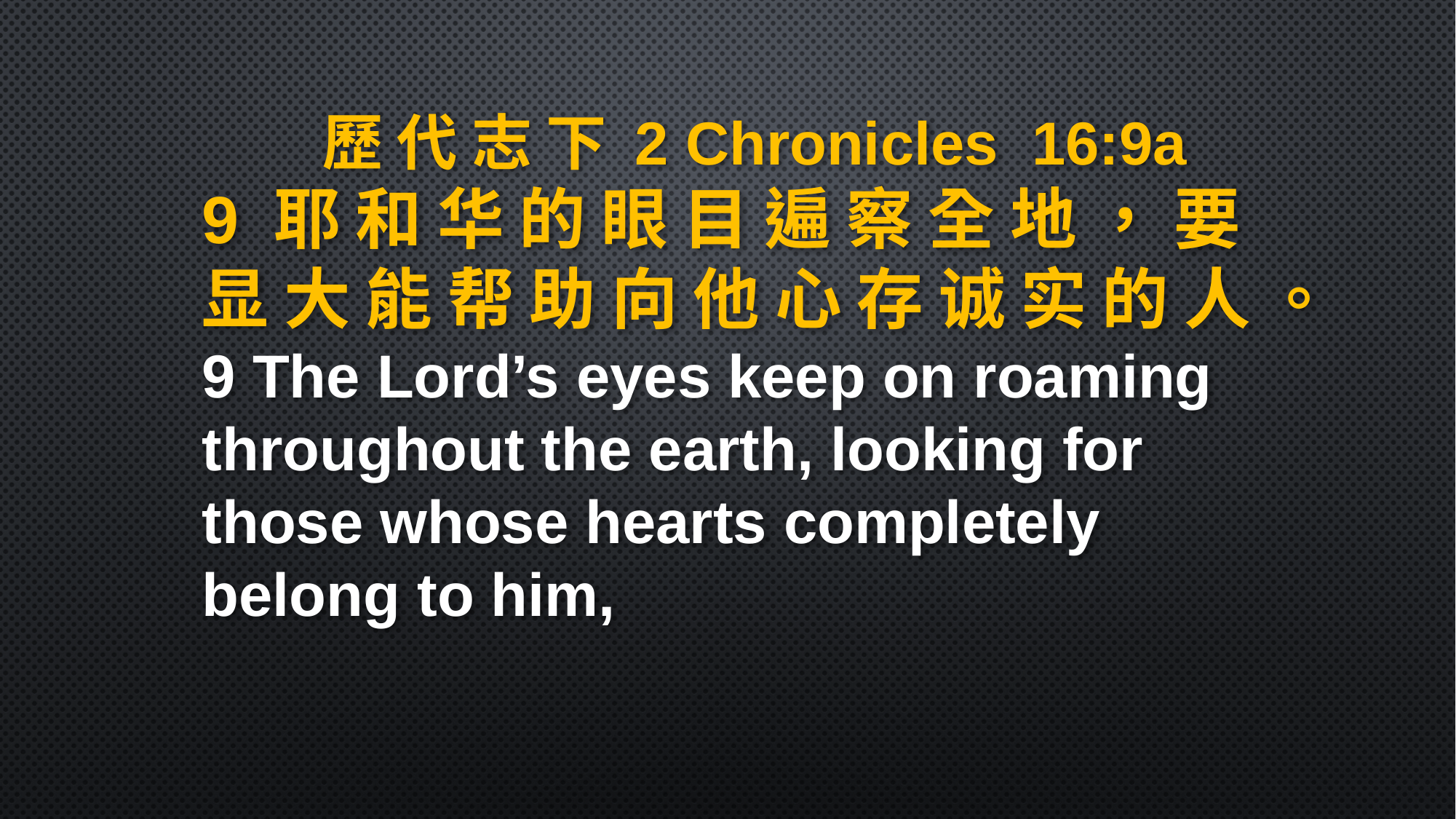

歷 代 志 下 2 Chronicles  16:9a
9 耶 和 华 的 眼 目 遍 察 全 地 ， 要 显 大 能 帮 助 向 他 心 存 诚 实 的 人 。
9 The Lord’s eyes keep on roaming throughout the earth, looking for those whose hearts completely belong to him,